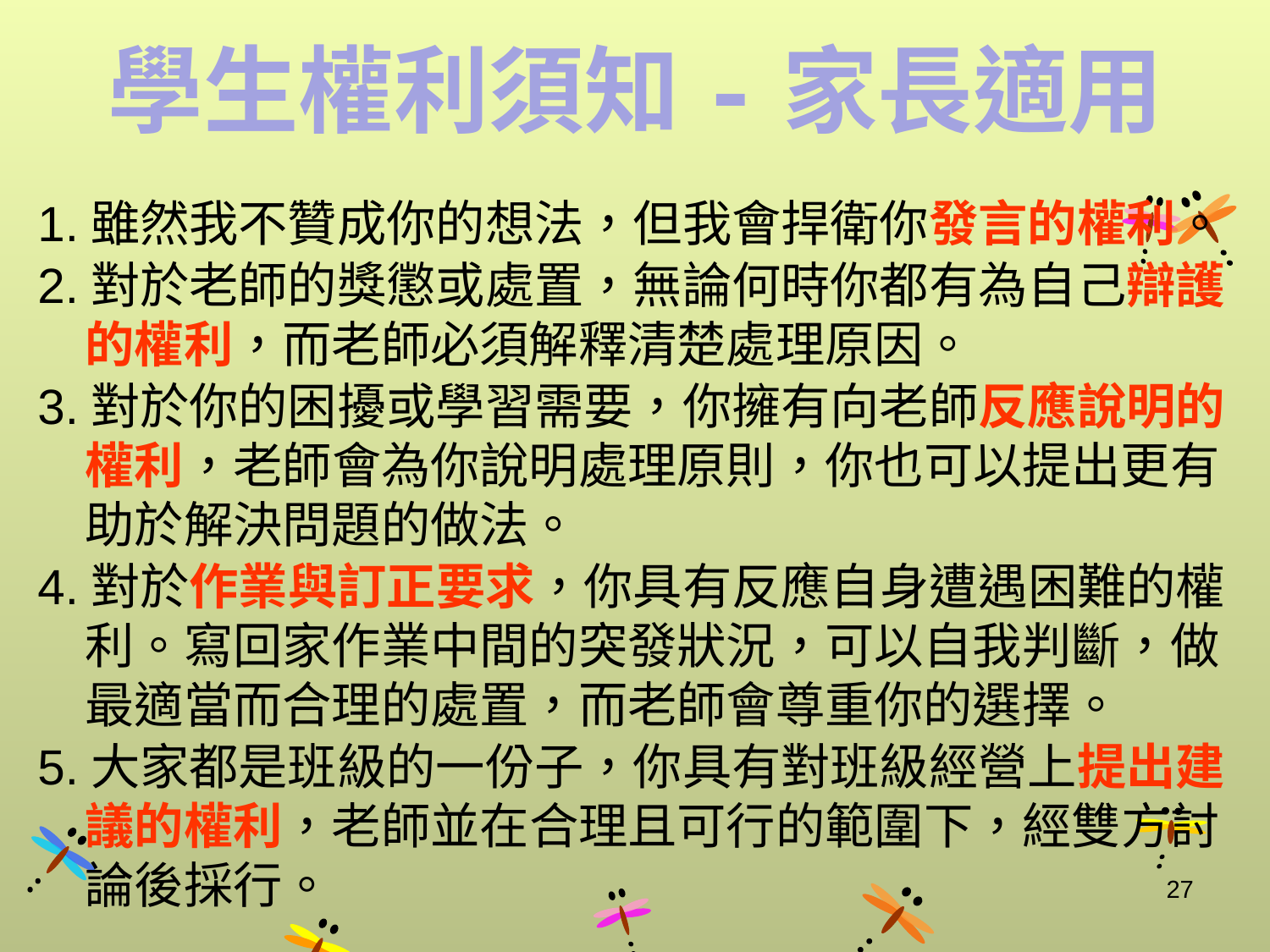

# 學生權利須知-家長適用
1.雖然我不贊成你的想法，但我會捍衛你發言的權利。
2.對於老師的獎懲或處置，無論何時你都有為自己辯護的權利，而老師必須解釋清楚處理原因。
3.對於你的困擾或學習需要，你擁有向老師反應說明的權利，老師會為你說明處理原則，你也可以提出更有助於解決問題的做法。
4.對於作業與訂正要求，你具有反應自身遭遇困難的權利。寫回家作業中間的突發狀況，可以自我判斷，做最適當而合理的處置，而老師會尊重你的選擇。
5.大家都是班級的一份子，你具有對班級經營上提出建議的權利，老師並在合理且可行的範圍下，經雙方討論後採行。
27